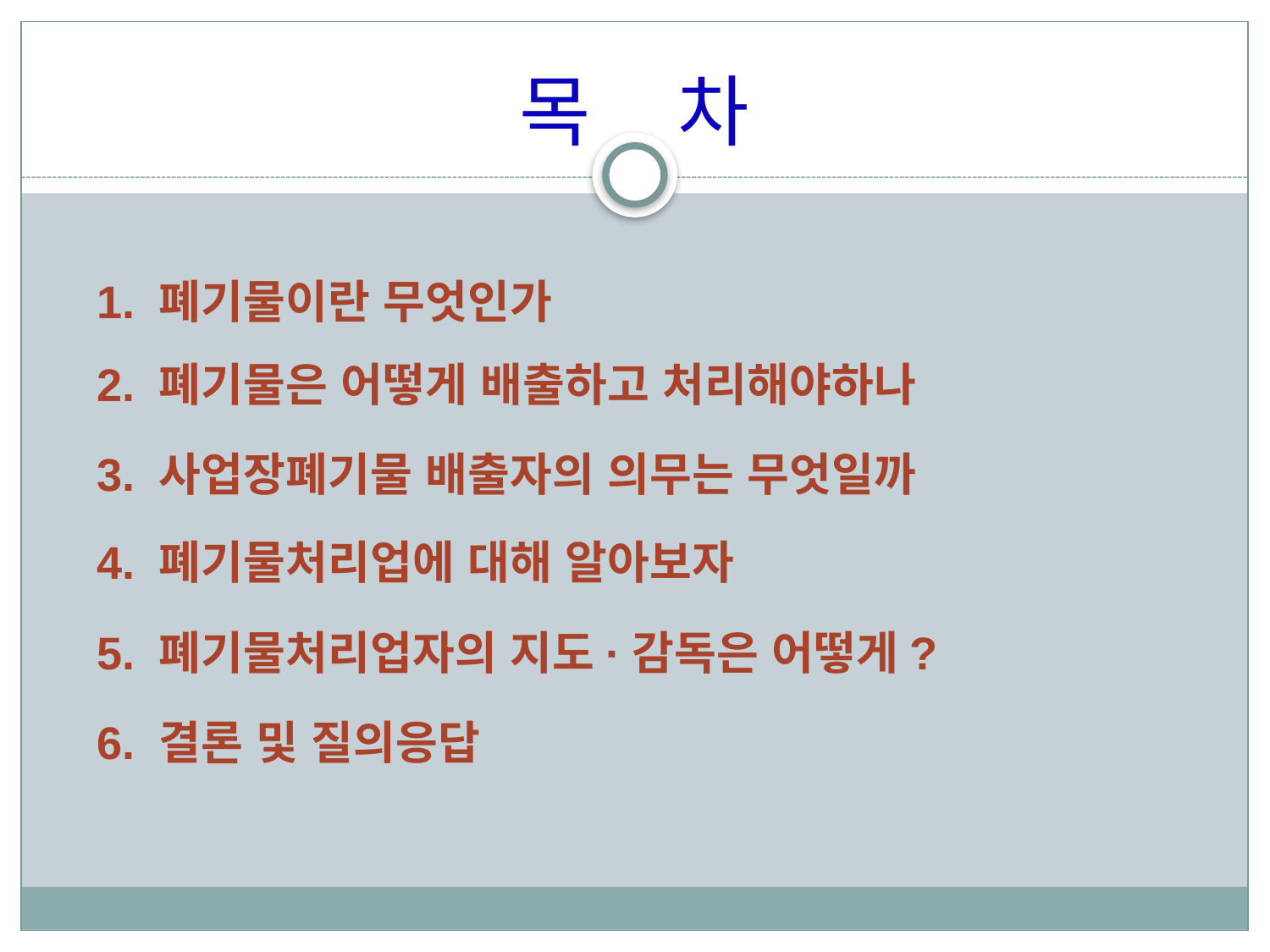

목    차
1. 폐기물이란 무엇인가
2. 폐기물은 어떻게 배출하고 처리해야하나
3. 사업장폐기물 배출자의 의무는 무엇일까
4. 폐기물처리업에 대해 알아보자
5. 폐기물처리업자의 지도·감독은 어떻게?
6. 결론 및 질의응답